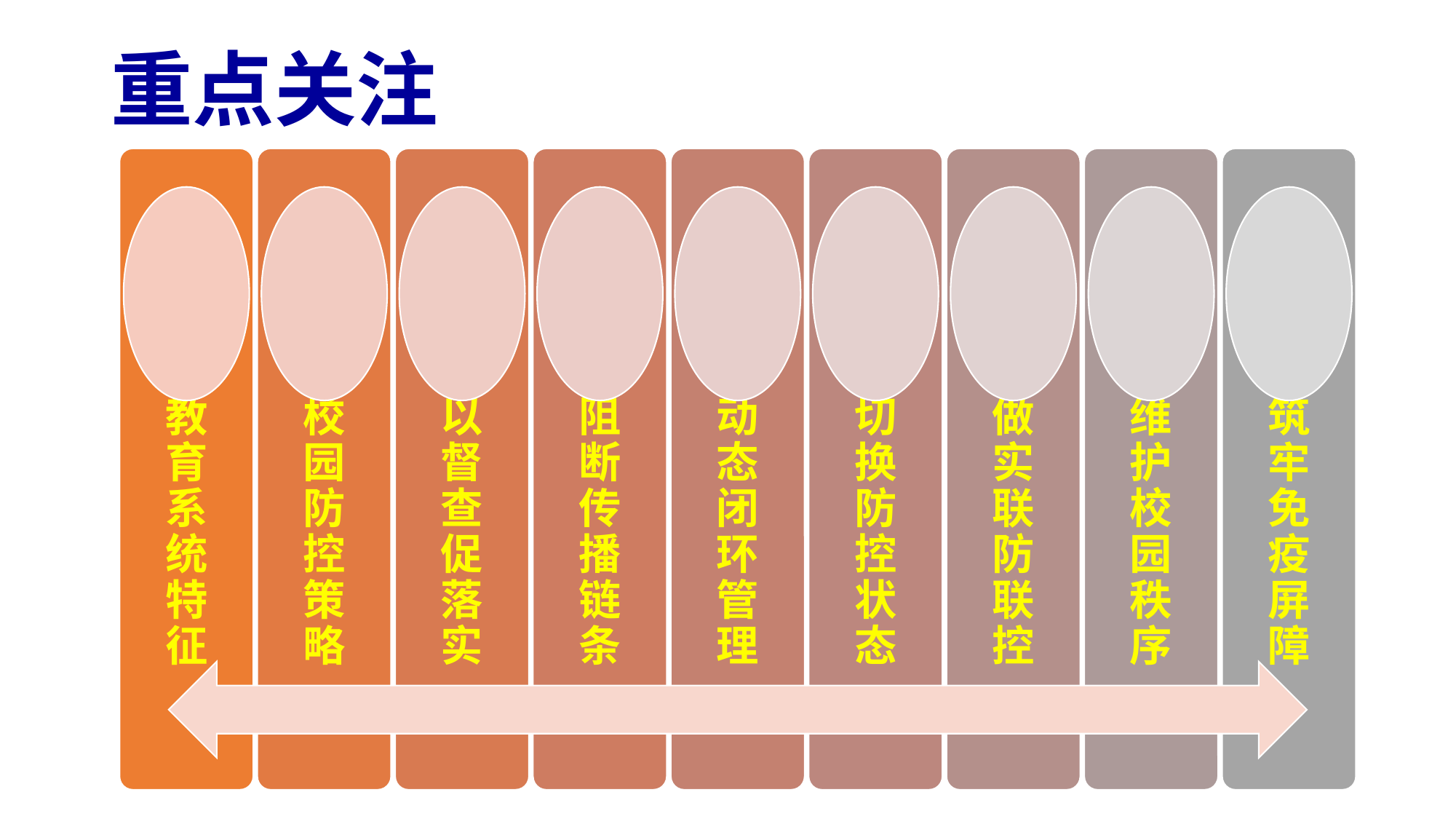

# 重点关注
教育系统特征
校园防控策略
以督查促落实
阻断传播链条
动态闭环管理
切换防控状态
做实联防联控
维护校园秩序
筑牢免疫屏障